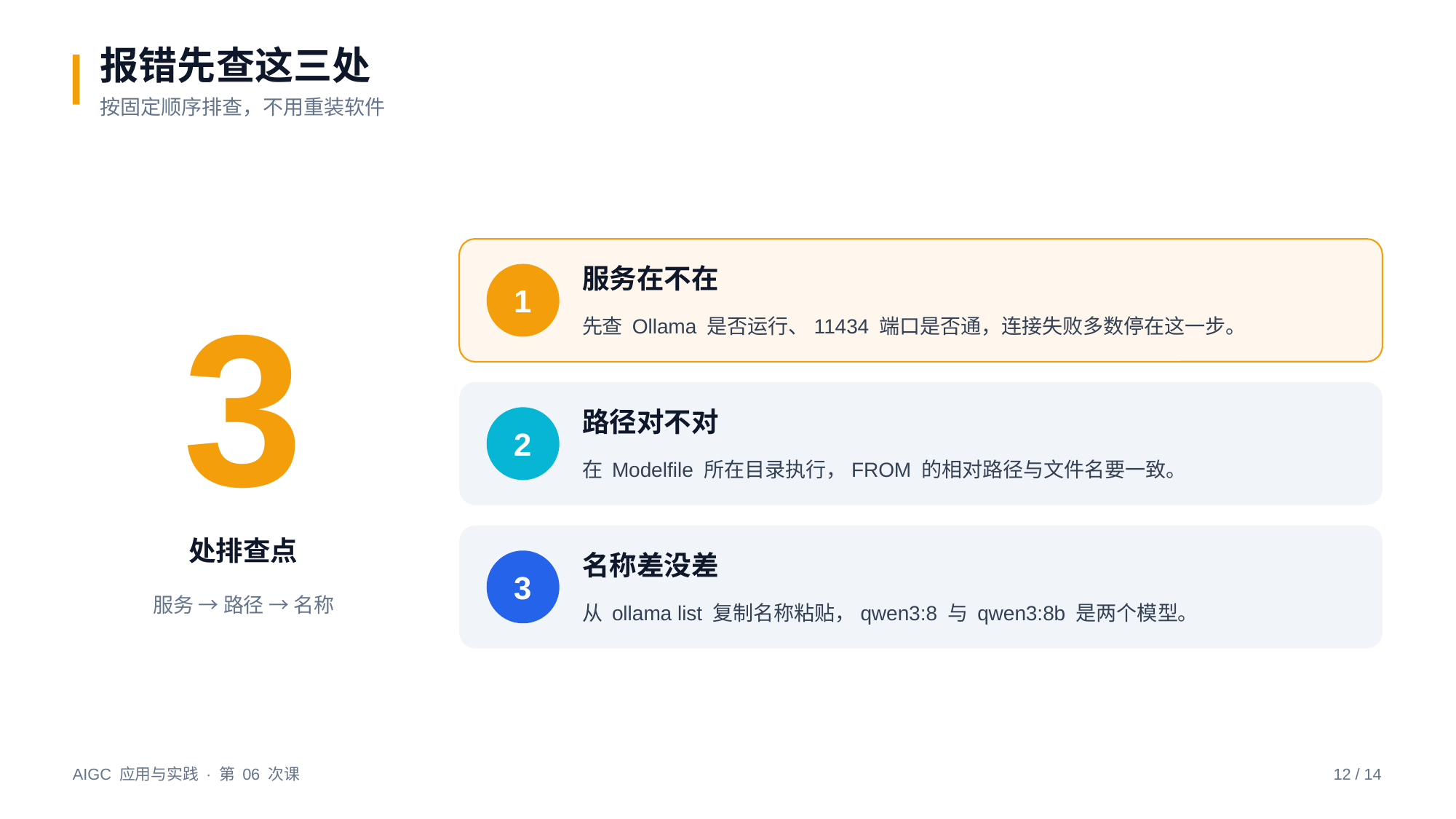

报错先查这三处

按固定顺序排查，不用重装软件

服务在不在

3
1
先查 Ollama 是否运行、11434 端口是否通，连接失败多数停在这一步。

路径对不对

2
在 Modelfile 所在目录执行，FROM 的相对路径与文件名要一致。

处排查点
名称差没差

3
服务 → 路径 → 名称
从 ollama list 复制名称粘贴，qwen3:8 与 qwen3:8b 是两个模型。
AIGC 应用与实践 · 第 06 次课
12 / 14